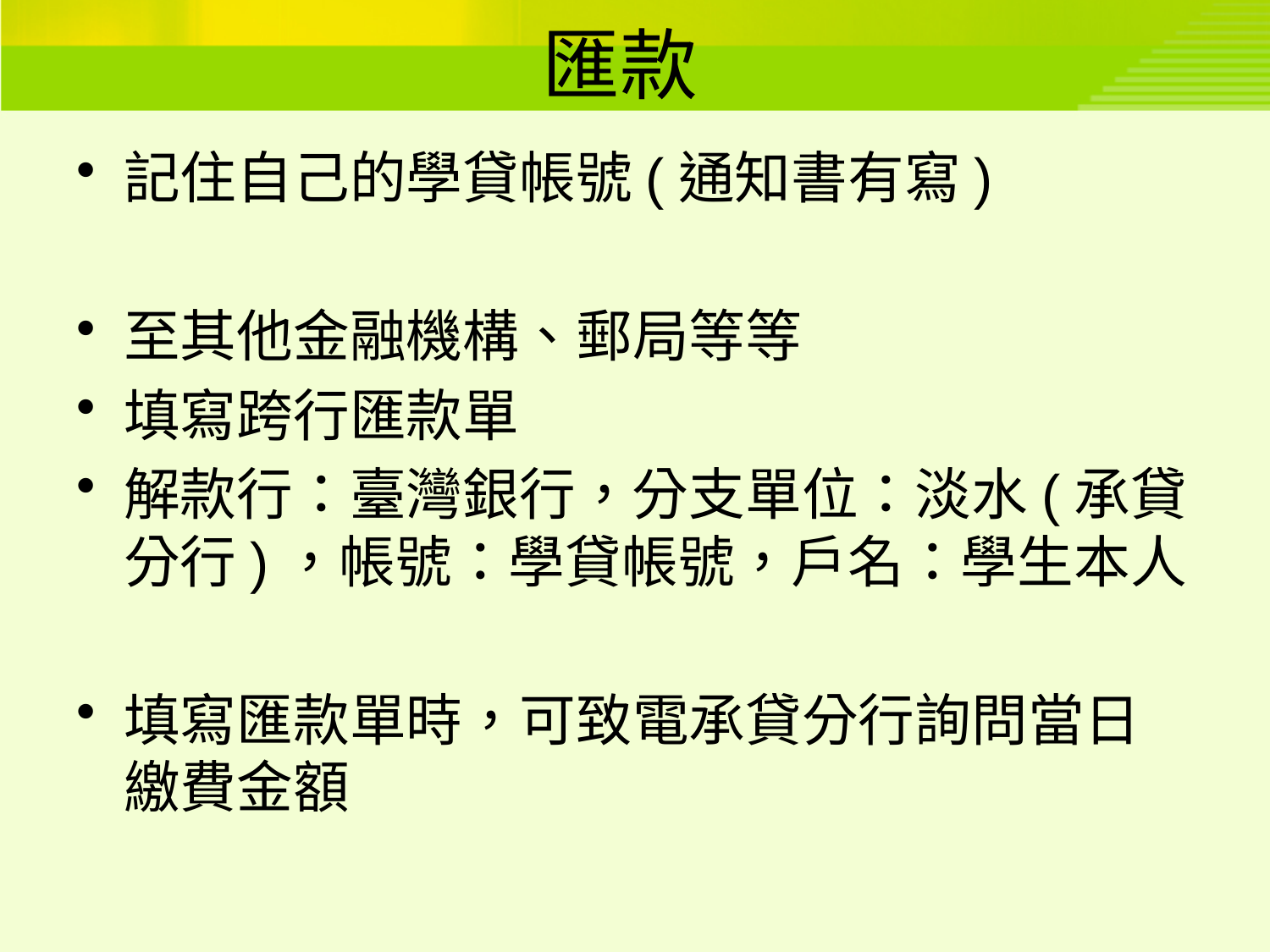

# 匯款
記住自己的學貸帳號(通知書有寫)

至其他金融機構、郵局等等
填寫跨行匯款單
解款行：臺灣銀行，分支單位：淡水(承貸分行)，帳號：學貸帳號，戶名：學生本人

填寫匯款單時，可致電承貸分行詢問當日繳費金額